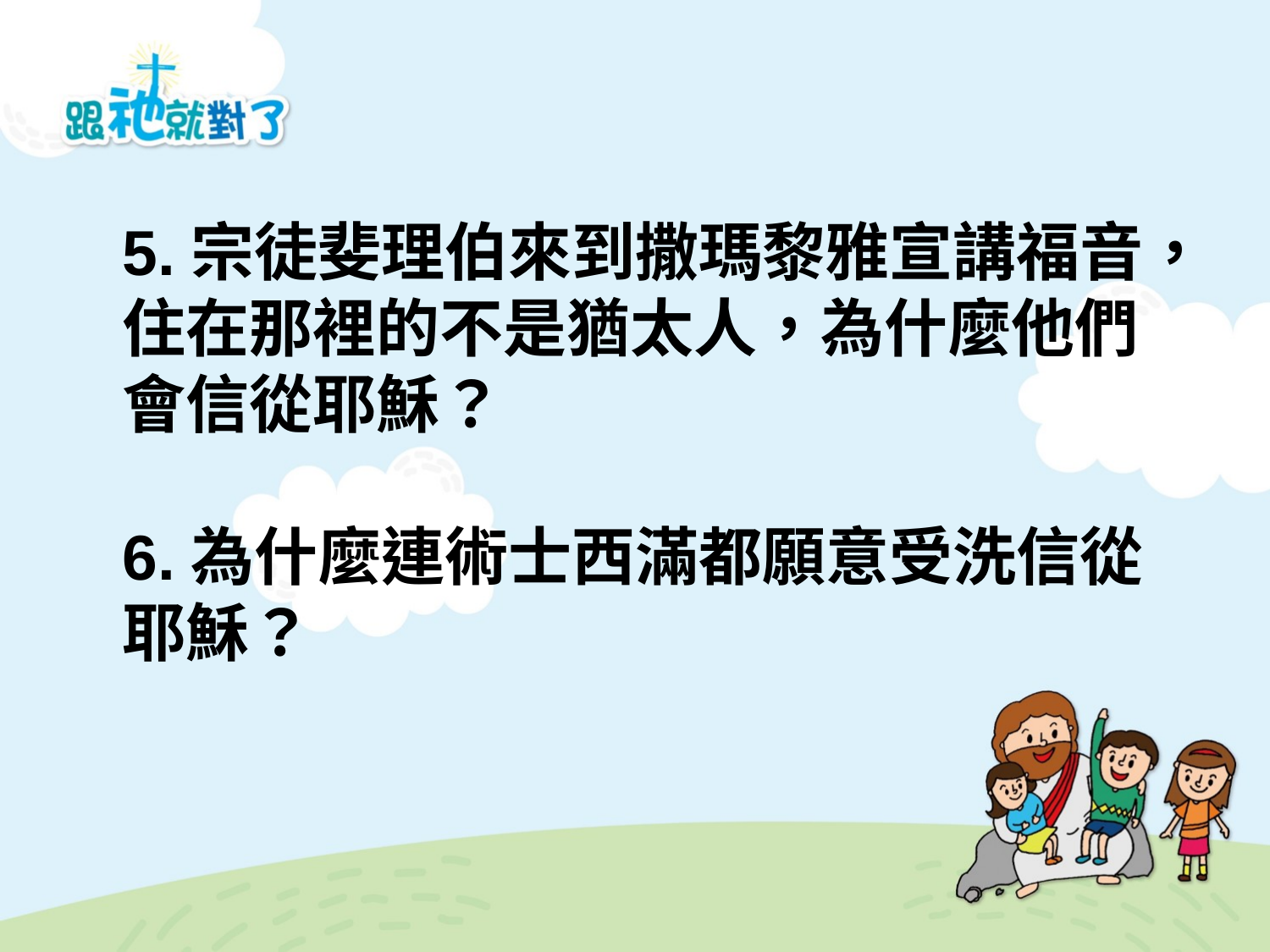

5.宗徒斐理伯來到撒瑪黎雅宣講福音，住在那裡的不是猶太人，為什麼他們會信從耶穌？

6.為什麼連術士西滿都願意受洗信從耶穌？